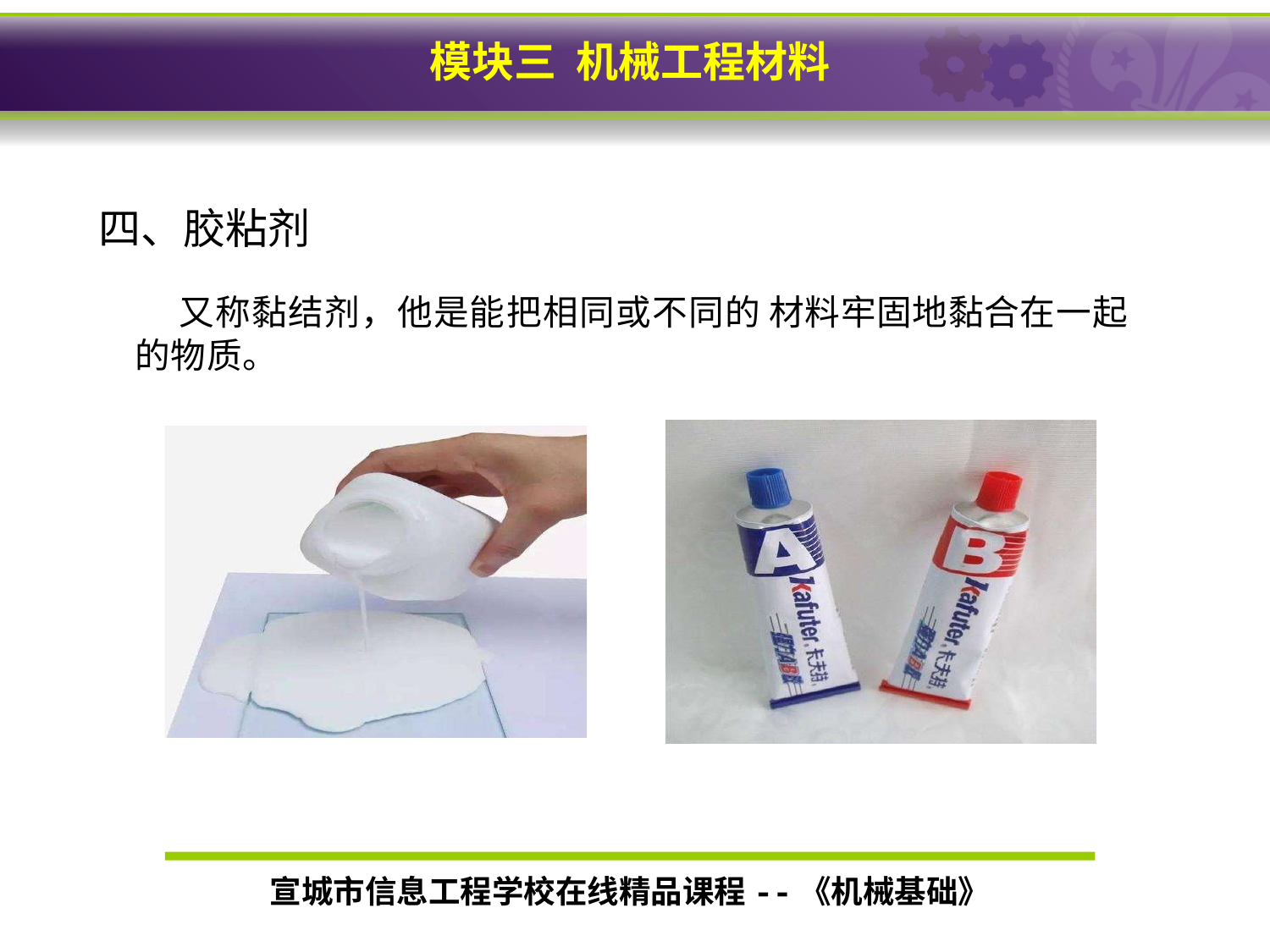

四、胶粘剂

    又称黏结剂，他是能把相同或不同的 材料牢固地黏合在一起的物质。